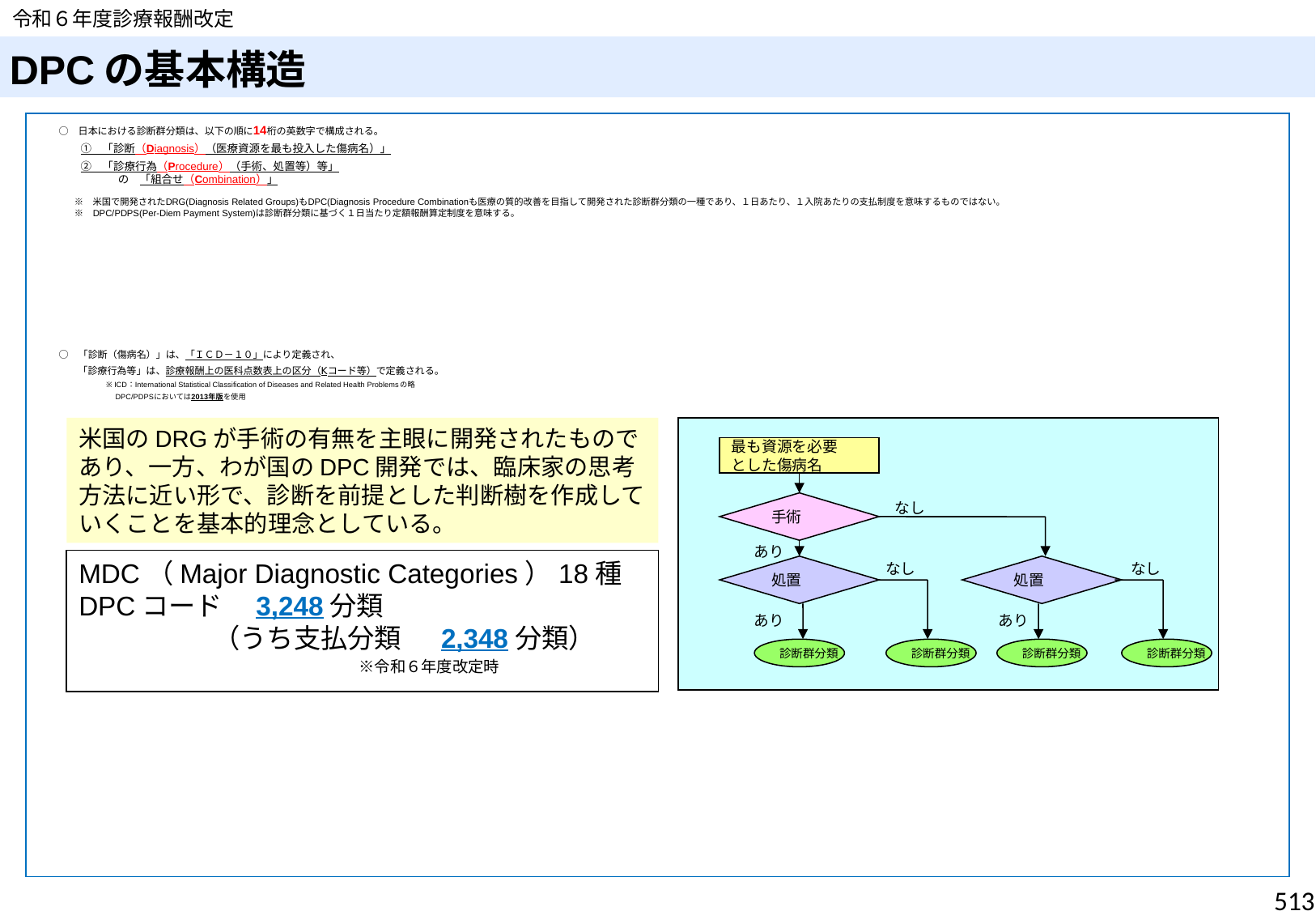

令和６年度診療報酬改定
# DPCの基本構造

○　日本における診断群分類は、以下の順に14桁の英数字で構成される。
　　①　「診断（Diagnosis）（医療資源を最も投入した傷病名）」
　　②　「診療行為（Procedure）（手術、処置等）等」
　　　　の　「組合せ（Combination）」

※　米国で開発されたDRG(Diagnosis Related Groups)もDPC(Diagnosis Procedure Combinationも医療の質的改善を目指して開発された診断群分類の一種であり、１日あたり、１入院あたりの支払制度を意味するものではない。
※　DPC/PDPS(Per-Diem Payment System)は診断群分類に基づく１日当たり定額報酬算定制度を意味する。

○　「診断（傷病名）」は、「ＩＣＤ－１０」により定義され、
　　「診療行為等」は、診療報酬上の医科点数表上の区分（Kコード等）で定義される。
※ ICD：International Statistical Classification of Diseases and Related Health Problemsの略
　 DPC/PDPSにおいては2013年版を使用
米国のDRGが手術の有無を主眼に開発されたものであり、一方、わが国のDPC開発では、臨床家の思考方法に近い形で、診断を前提とした判断樹を作成していくことを基本的理念としている。

最も資源を必要
とした傷病名
なし
手術

あり
なし
なし
処置
処置

あり
あり
診断群分類
診断群分類
診断群分類
診断群分類
MDC（Major Diagnostic Categories）18種
DPCコード　3,248分類
　　　　　（うち支払分類　 2,348分類）
　　　　　　　　　　　　　　　　　　※令和６年度改定時
513